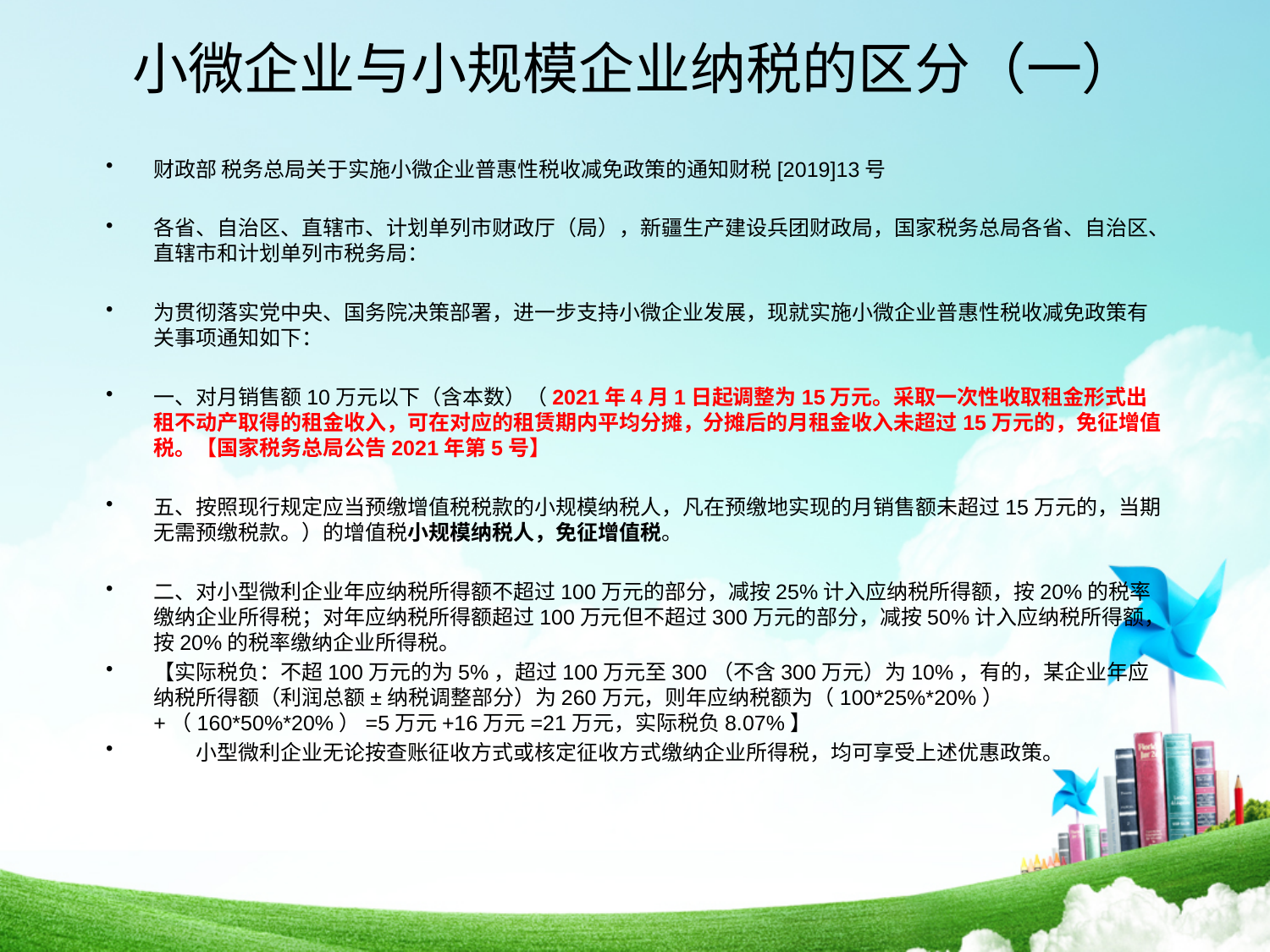

# 小微企业与小规模企业纳税的区分（一）
财政部 税务总局关于实施小微企业普惠性税收减免政策的通知财税[2019]13号

各省、自治区、直辖市、计划单列市财政厅（局），新疆生产建设兵团财政局，国家税务总局各省、自治区、直辖市和计划单列市税务局：

为贯彻落实党中央、国务院决策部署，进一步支持小微企业发展，现就实施小微企业普惠性税收减免政策有关事项通知如下：

一、对月销售额10万元以下（含本数）（2021年4月1日起调整为15万元。采取一次性收取租金形式出租不动产取得的租金收入，可在对应的租赁期内平均分摊，分摊后的月租金收入未超过15万元的，免征增值税。【国家税务总局公告2021年第5号】

五、按照现行规定应当预缴增值税税款的小规模纳税人，凡在预缴地实现的月销售额未超过15万元的，当期无需预缴税款。）的增值税小规模纳税人，免征增值税。

二、对小型微利企业年应纳税所得额不超过100万元的部分，减按25%计入应纳税所得额，按20%的税率缴纳企业所得税；对年应纳税所得额超过100万元但不超过300万元的部分，减按50%计入应纳税所得额，按20%的税率缴纳企业所得税。
【实际税负：不超100万元的为5%，超过100万元至300（不含300万元）为10%，有的，某企业年应纳税所得额（利润总额±纳税调整部分）为260万元，则年应纳税额为（100*25%*20%）+（160*50%*20%）=5万元+16万元=21万元，实际税负8.07%】
　　小型微利企业无论按查账征收方式或核定征收方式缴纳企业所得税，均可享受上述优惠政策。